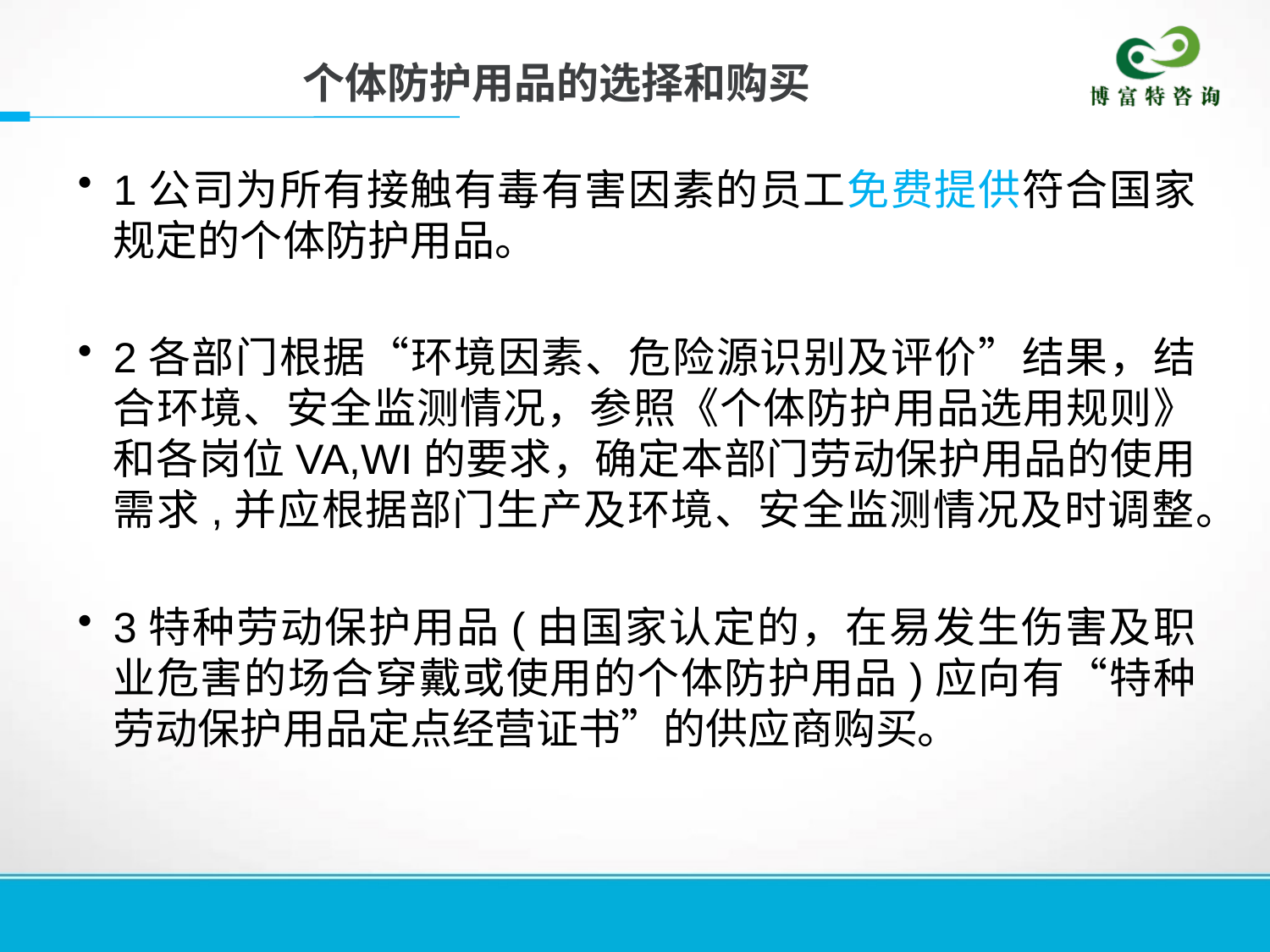

个体防护用品的选择和购买
1公司为所有接触有毒有害因素的员工免费提供符合国家规定的个体防护用品。

2各部门根据“环境因素、危险源识别及评价”结果，结合环境、安全监测情况，参照《个体防护用品选用规则》和各岗位VA,WI的要求，确定本部门劳动保护用品的使用需求,并应根据部门生产及环境、安全监测情况及时调整。

3特种劳动保护用品(由国家认定的，在易发生伤害及职业危害的场合穿戴或使用的个体防护用品)应向有“特种劳动保护用品定点经营证书”的供应商购买。